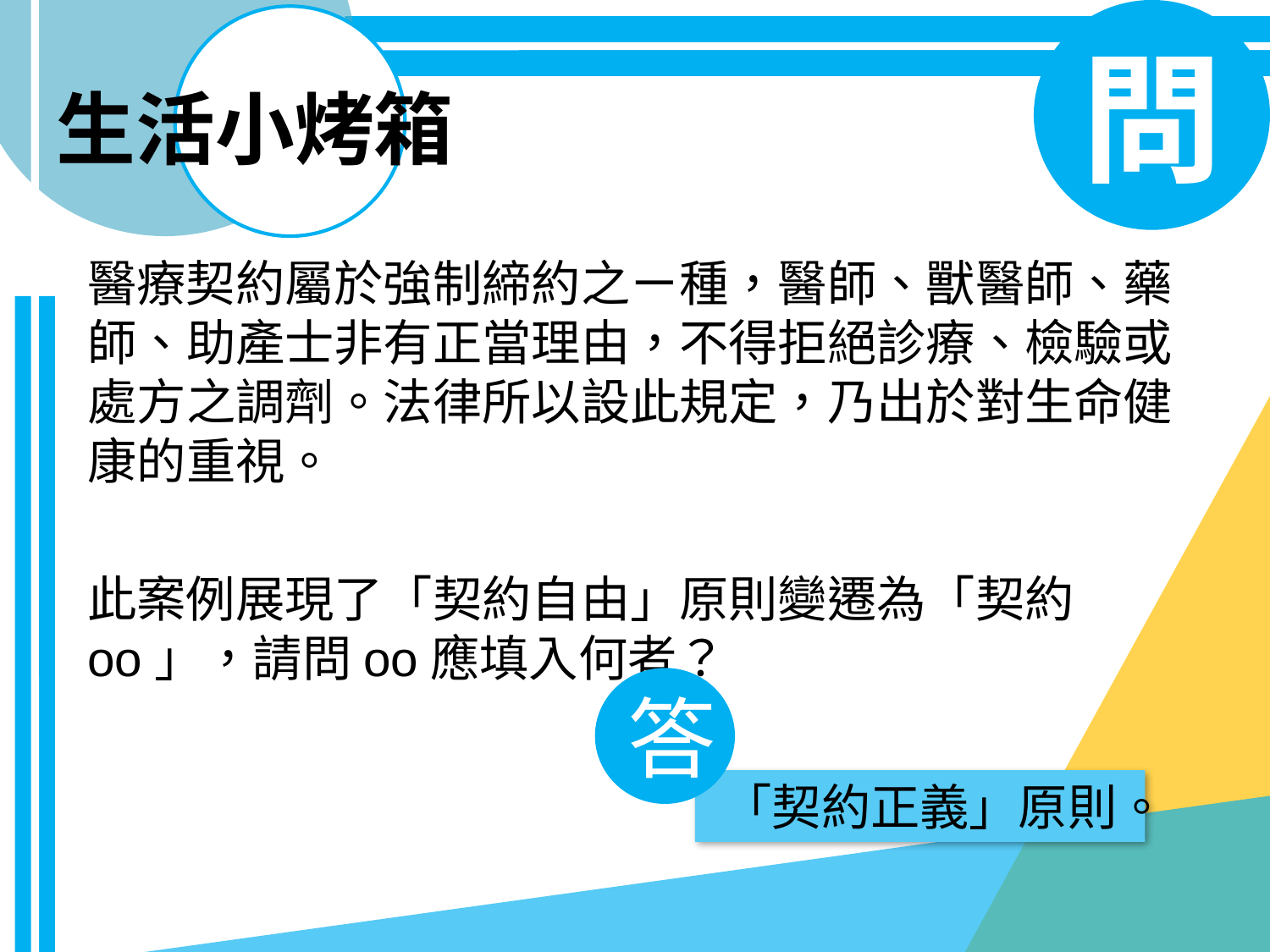

# 生活小烤箱
醫療契約屬於強制締約之ㄧ種，醫師、獸醫師、藥師、助產士非有正當理由，不得拒絕診療、檢驗或處方之調劑。法律所以設此規定，乃出於對生命健康的重視。

此案例展現了「契約自由」原則變遷為「契約oo」，請問oo應填入何者？
答
「契約正義」原則。